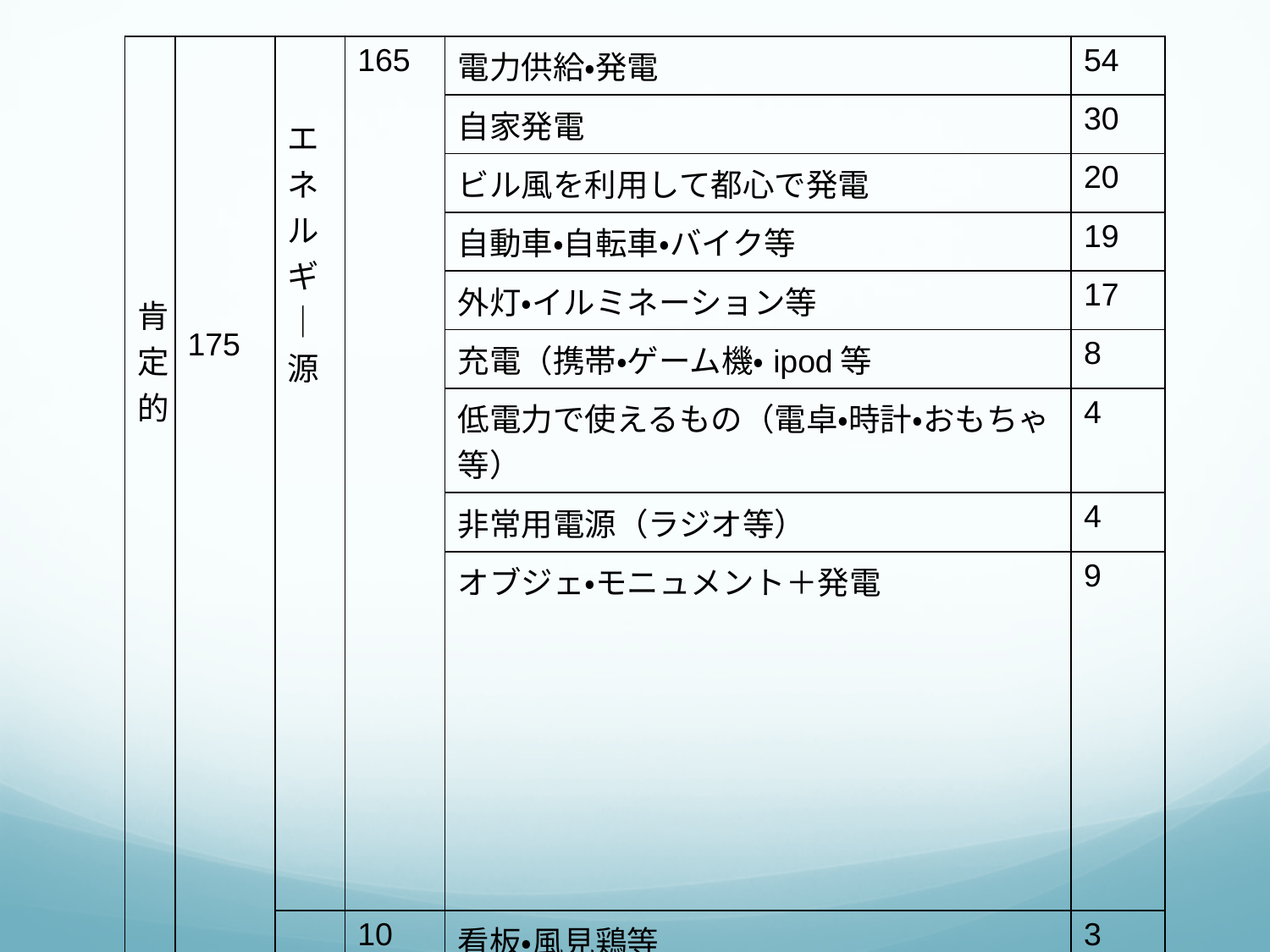

| 肯定的 | 175 | エネルギ｜源 | 165 | 電力供給・発電 | 54 |
| --- | --- | --- | --- | --- | --- |
|  |  |  |  | 自家発電 | 30 |
|  |  |  |  | ビル風を利用して都心で発電 | 20 |
|  |  |  |  | 自動車・自転車・バイク等 | 19 |
|  |  |  |  | 外灯・イルミネーション等 | 17 |
|  |  |  |  | 充電（携帯・ゲーム機・ipod等 | 8 |
|  |  |  |  | 低電力で使えるもの（電卓・時計・おもちゃ等） | 4 |
|  |  |  |  | 非常用電源（ラジオ等） | 4 |
|  |  |  |  | オブジェ・モニュメント＋発電 | 9 |
|  |  | その他 | 10 | 看板・風見鶏等 | 3 |
|  |  |  |  | 教育・宣伝目的 | 3 |
|  |  |  |  | 二酸化炭素削減 | 2 |
|  |  |  |  | インテリア | 1 |
|  |  |  |  | アトラクション | 1 |
| 否定的 | 5 | 有用性が不明 |  |  | 1 |
|  |  | 発展途上過ぎる |  |  | 1 |
|  |  | 記述なし |  |  | 3 |